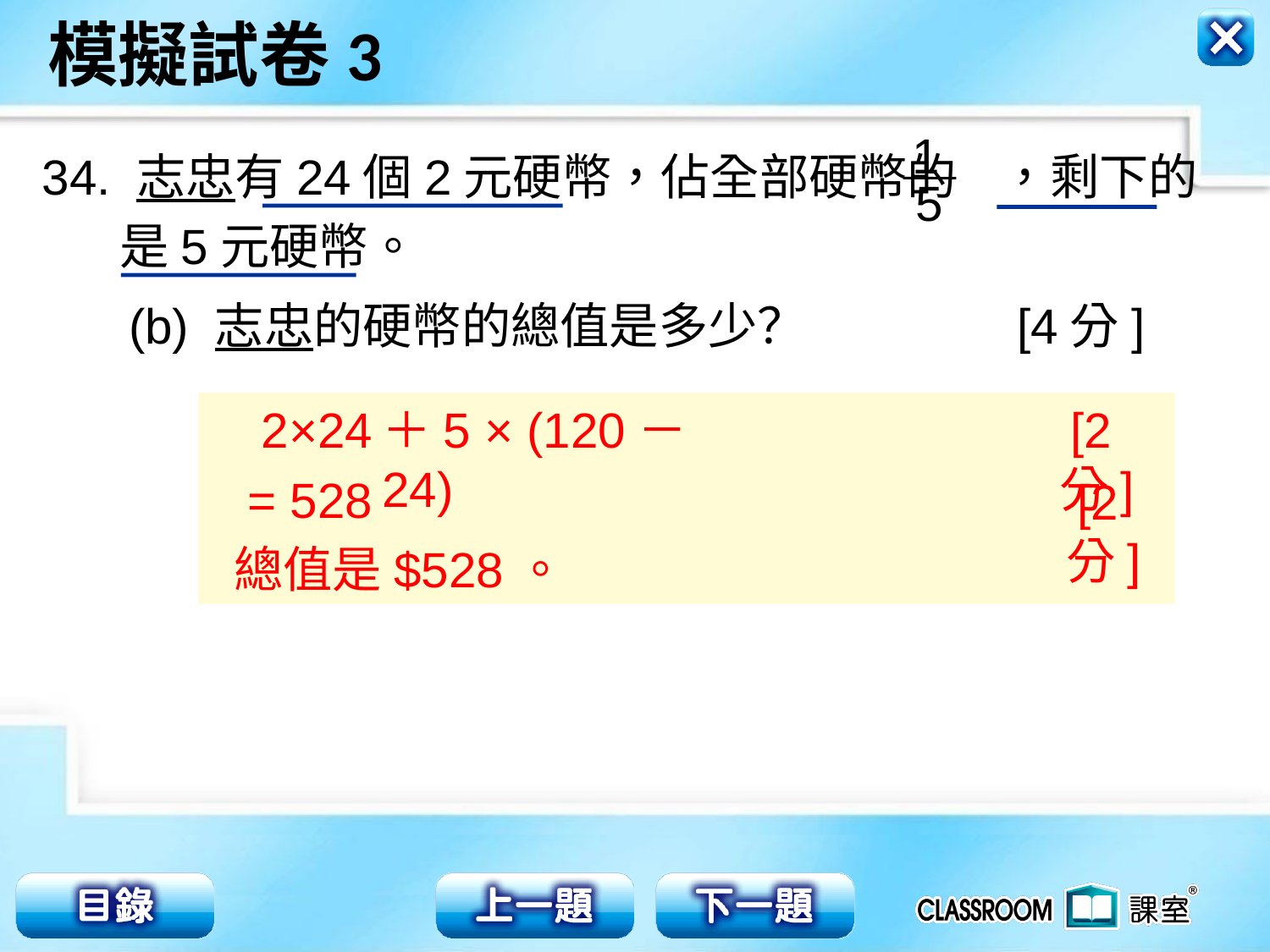

1
5

34. 志忠有24個2元硬幣，佔全部硬幣的    ，剩下的
      是5元硬幣。

(b) 志忠的硬幣的總值是多少？                  [4分]
  2×24
 = 528
總值是$528。
＋5 × (120－24)
[2分]
[2分]